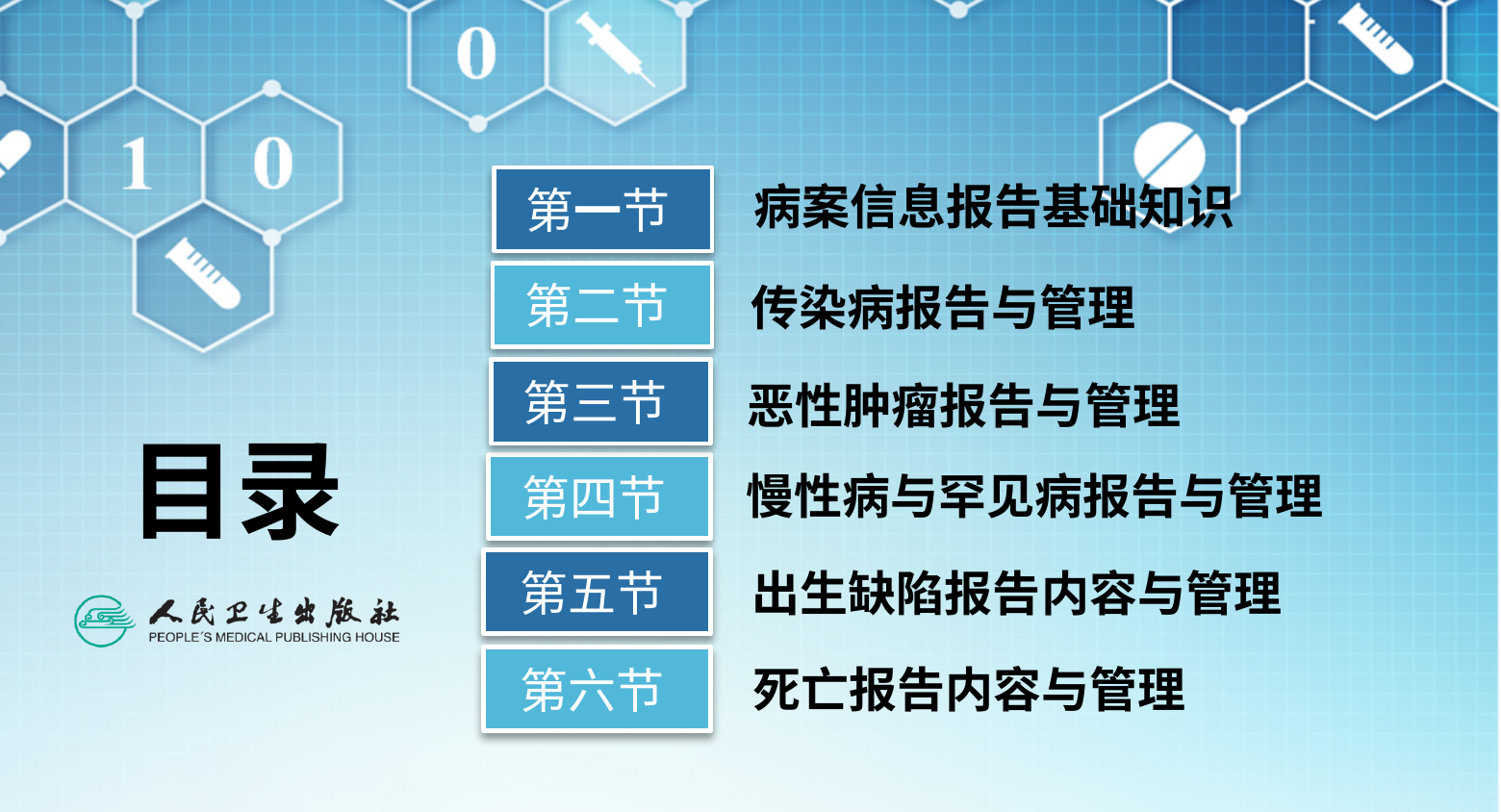

第一节
病案信息报告基础知识
第二节
传染病报告与管理
第三节
恶性肿瘤报告与管理
第四节
慢性病与罕见病报告与管理
第五节
出生缺陷报告内容与管理
第六节
死亡报告内容与管理